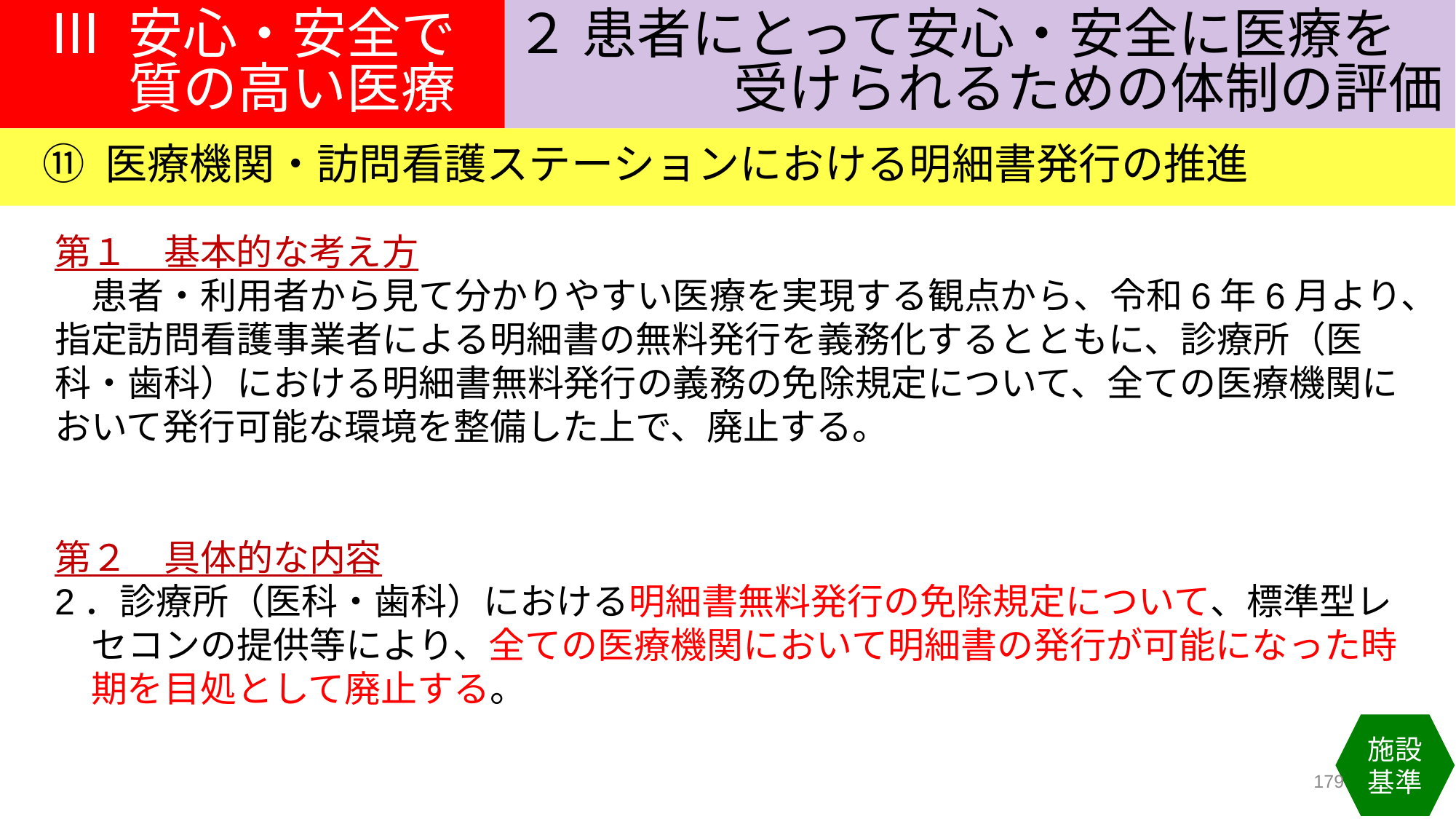

Ⅲ 安心・安全で
質の高い医療
２ 患者にとって安心・安全に医療を
　　　　受けられるための体制の評価
⑪ 医療機関・訪問看護ステーションにおける明細書発行の推進
第１　基本的な考え方
　患者・利用者から見て分かりやすい医療を実現する観点から、令和6年6月より、指定訪問看護事業者による明細書の無料発行を義務化するとともに、診療所（医科・歯科）における明細書無料発行の義務の免除規定について、全ての医療機関において発行可能な環境を整備した上で、廃止する。

第２　具体的な内容
2．診療所（医科・歯科）における明細書無料発行の免除規定について、標準型レ
　セコンの提供等により、全ての医療機関において明細書の発行が可能になった時
　期を目処として廃止する。
施設基準
179